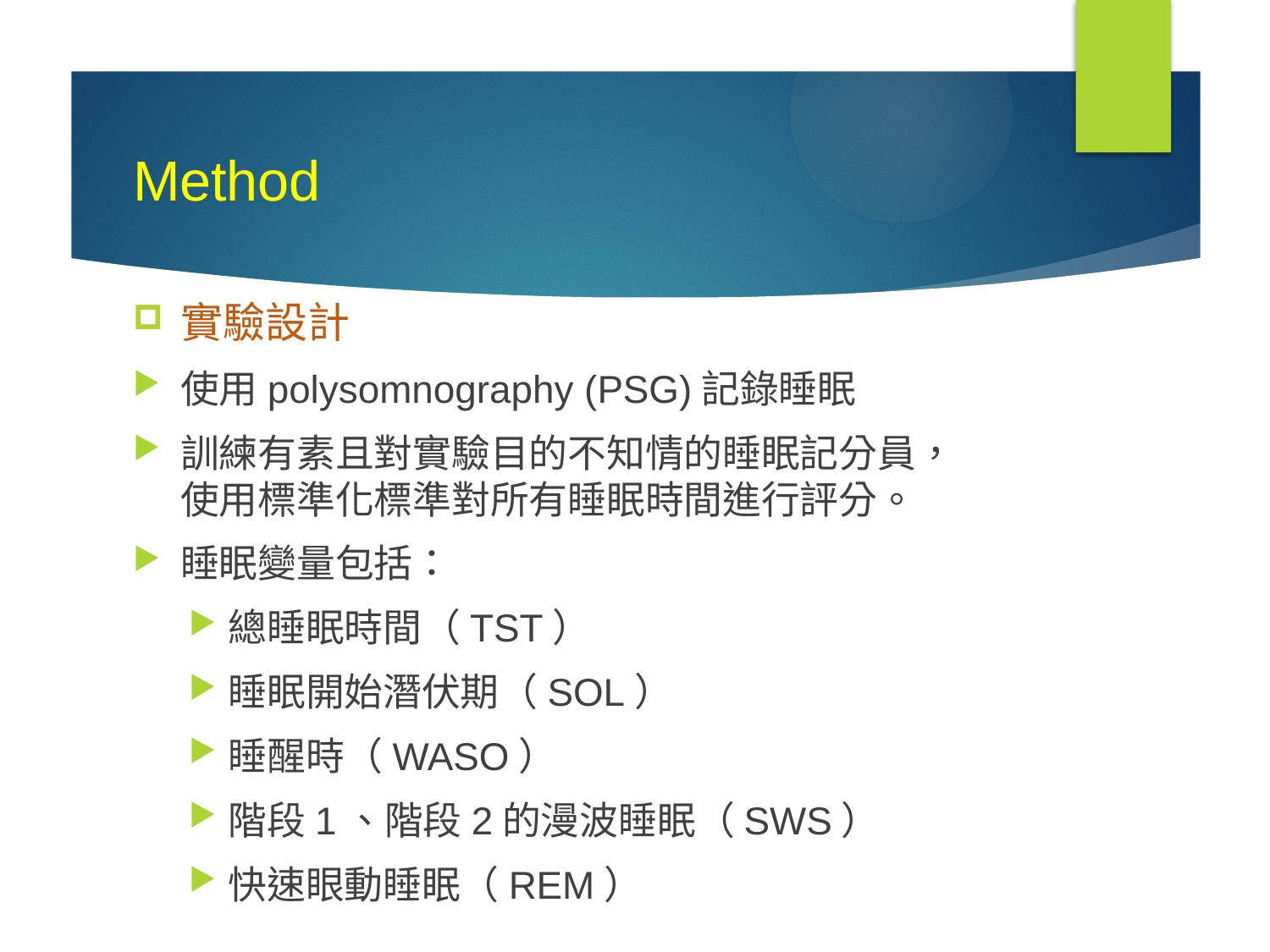

# Method
實驗設計
使用polysomnography (PSG)記錄睡眠
訓練有素且對實驗目的不知情的睡眠記分員，使用標準化標準對所有睡眠時間進行評分。
睡眠變量包括：
總睡眠時間（TST）
睡眠開始潛伏期（SOL）
睡醒時（WASO）
階段1、階段2的漫波睡眠（SWS）
快速眼動睡眠（REM）